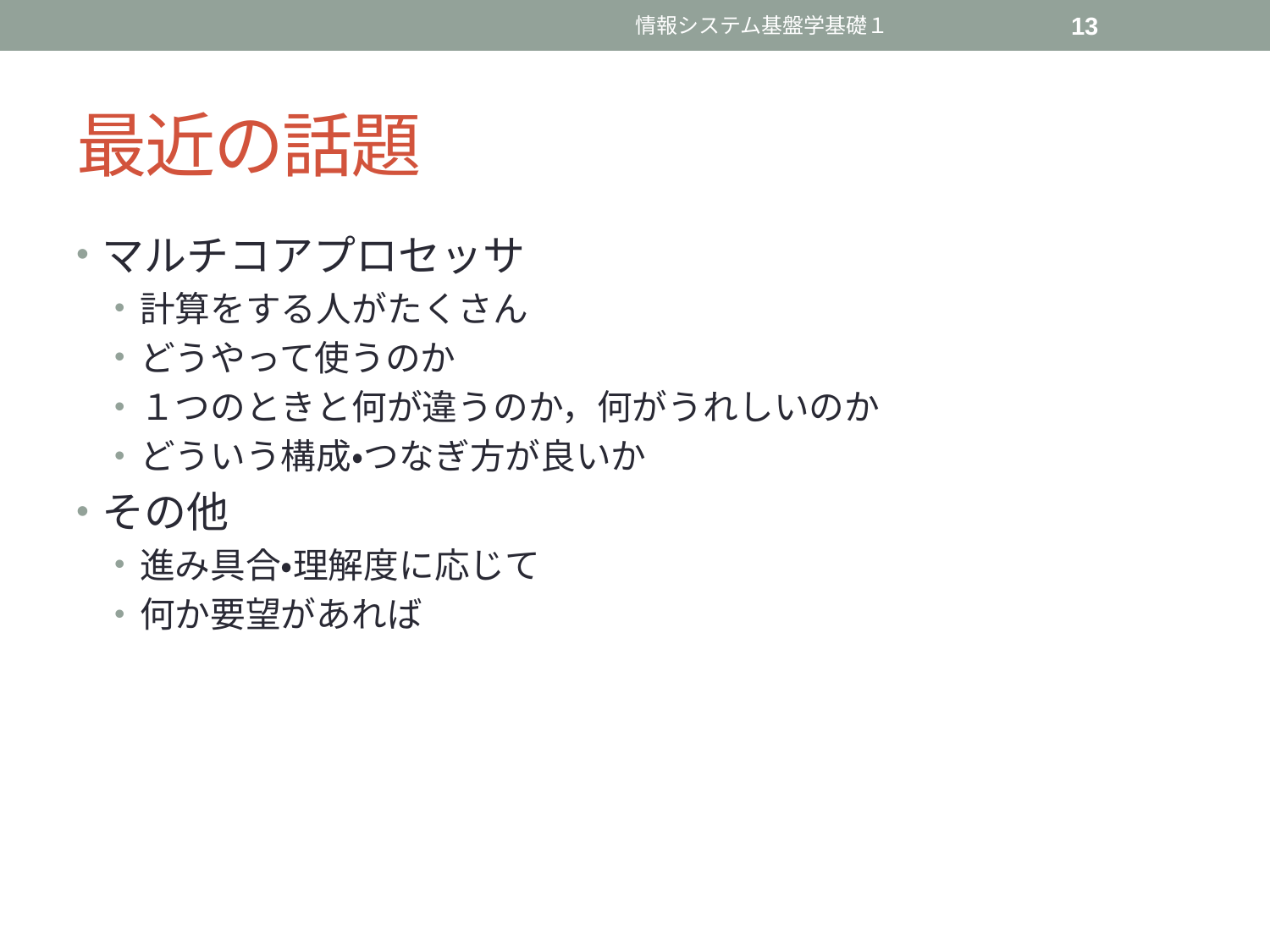

情報システム基盤学基礎１
13
# 最近の話題
マルチコアプロセッサ
計算をする人がたくさん
どうやって使うのか
１つのときと何が違うのか，何がうれしいのか
どういう構成・つなぎ方が良いか
その他
進み具合・理解度に応じて
何か要望があれば